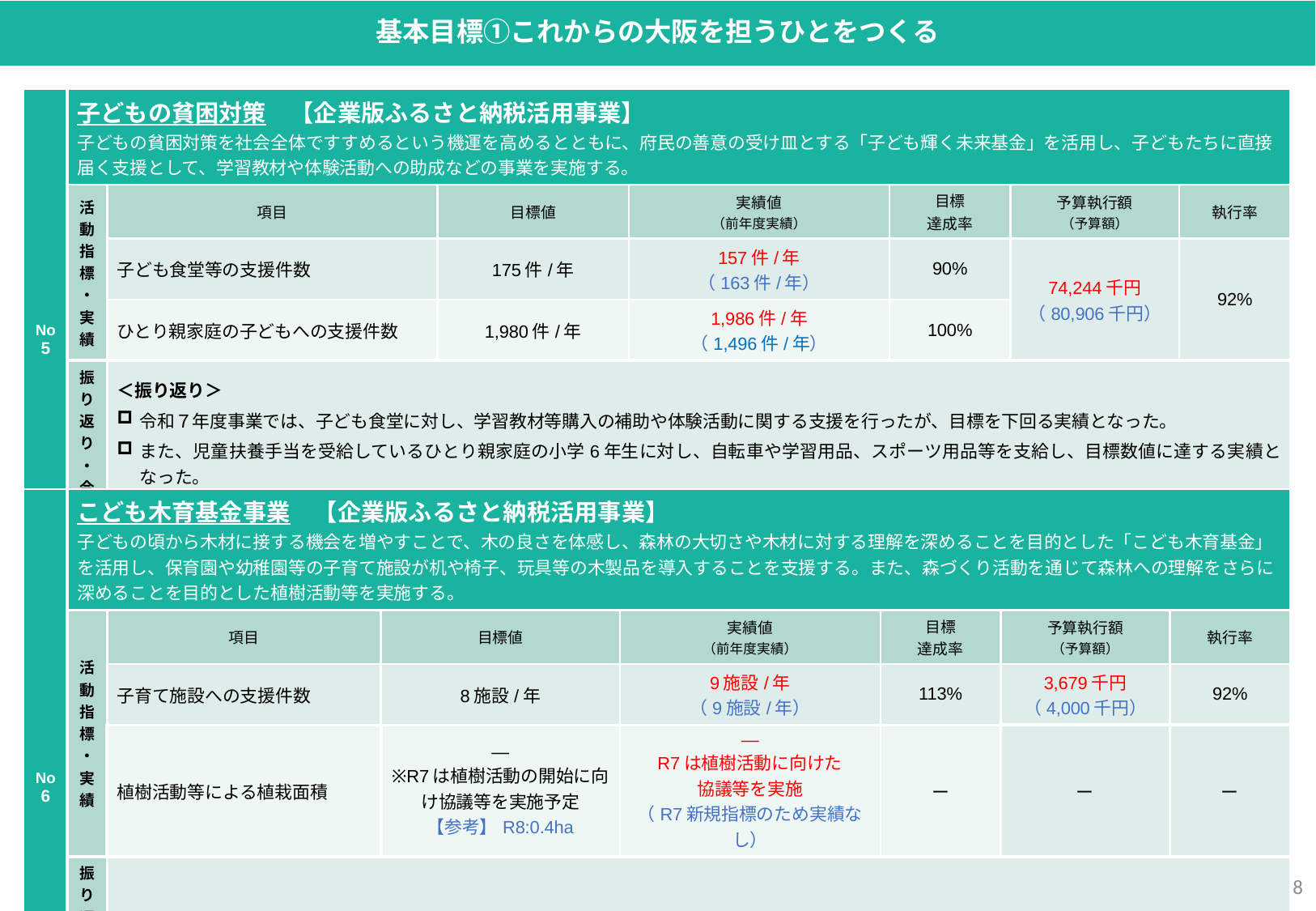

基本目標①これからの大阪を担うひとをつくる
| No 5 | 子どもの貧困対策　【企業版ふるさと納税活用事業】 子どもの貧困対策を社会全体ですすめるという機運を高めるとともに、府民の善意の受け皿とする「子ども輝く未来基金」を活用し、子どもたちに直接届く支援として、学習教材や体験活動への助成などの事業を実施する。 |  |  |  |  |  |  |
| --- | --- | --- | --- | --- | --- | --- | --- |
|  | 活動指標・実績 | 項目 | 目標値 | 実績値 （前年度実績） | 目標 達成率 | 予算執行額 （予算額） | 執行率 |
|  |  | 子ども食堂等の支援件数 | 175件/年 | 157件/年 （163件/年） | 90% | 74,244千円 （80,906千円） | 92% |
|  |  | ひとり親家庭の子どもへの支援件数 | 1,980件/年 | 1,986件/年 （1,496件/年） | 100% |  |  |
|  | 振り返り・今後の方針 | ＜振り返り＞ 令和７年度事業では、子ども食堂に対し、学習教材等購入の補助や体験活動に関する支援を行ったが、目標を下回る実績となった。 また、児童扶養手当を受給しているひとり親家庭の小学6年生に対し、自転車や学習用品、スポーツ用品等を支給し、目標数値に達する実績となった。 ＜今後の方針＞ 令和８年度は、広報媒体への掲載など事業周知を行い、実績を維持できるよう取り組んでいく。 |  |  |  |  |  |
| No 6 | こども木育基金事業　【企業版ふるさと納税活用事業】 子どもの頃から木材に接する機会を増やすことで、木の良さを体感し、森林の大切さや木材に対する理解を深めることを目的とした「こども木育基金」を活用し、保育園や幼稚園等の子育て施設が机や椅子、玩具等の木製品を導入することを支援する。また、森づくり活動を通じて森林への理解をさらに深めることを目的とした植樹活動等を実施する。 |  |  |  |  |  |  |
| --- | --- | --- | --- | --- | --- | --- | --- |
|  | 活動指標・実績 | 項目 | 目標値 | 実績値 （前年度実績） | 目標 達成率 | 予算執行額 （予算額） | 執行率 |
|  |  | 子育て施設への支援件数 | 8施設/年 | 9施設/年 （9施設/年） | 113% | 3,679千円 （4,000千円） | 92% |
|  |  | 植樹活動等による植栽面積 | ― ※R7は植樹活動の開始に向け協議等を実施予定 【参考】R8:0.4ha | ― R7は植樹活動に向けた 協議等を実施 （R7新規指標のため実績なし） | ー | ー | ー |
|  | 振り返り・ 今後の方針 | ＜振り返り＞ ・令和7年度は幼稚園や保育所等９施設において、机や椅子、遊具などに木製品・木材教材を導入することができた。 ＜今後の方針＞　　 ・令和8年度は、引き続き子育て施設への木材利用の支援を実施するとともに、植樹活動を実施する予定。 |  |  |  |  |  |
8